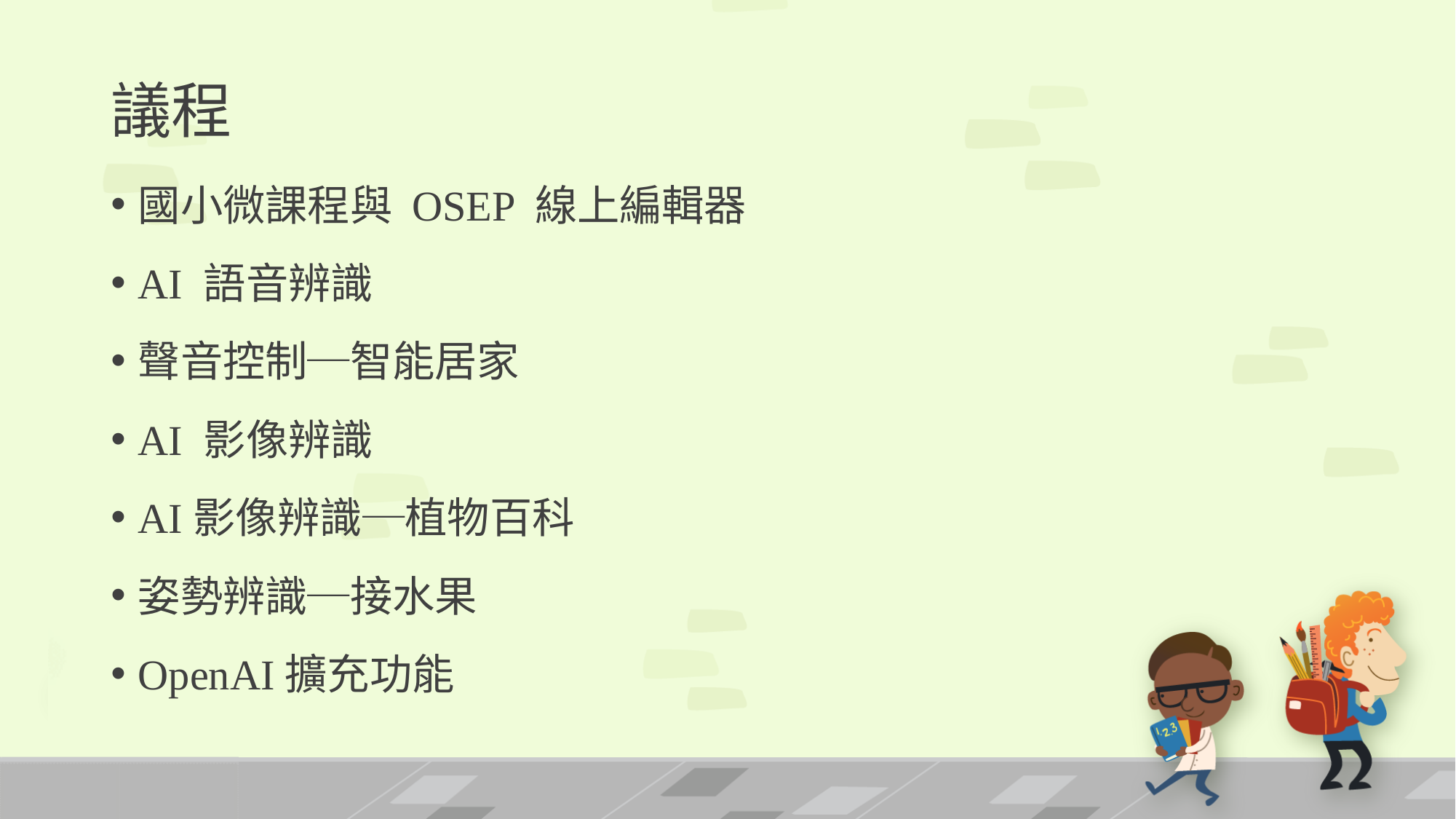

# 議程
國小微課程與 OSEP 線上編輯器
AI 語音辨識
聲音控制─智能居家
AI 影像辨識
AI影像辨識─植物百科
姿勢辨識─接水果
OpenAI擴充功能